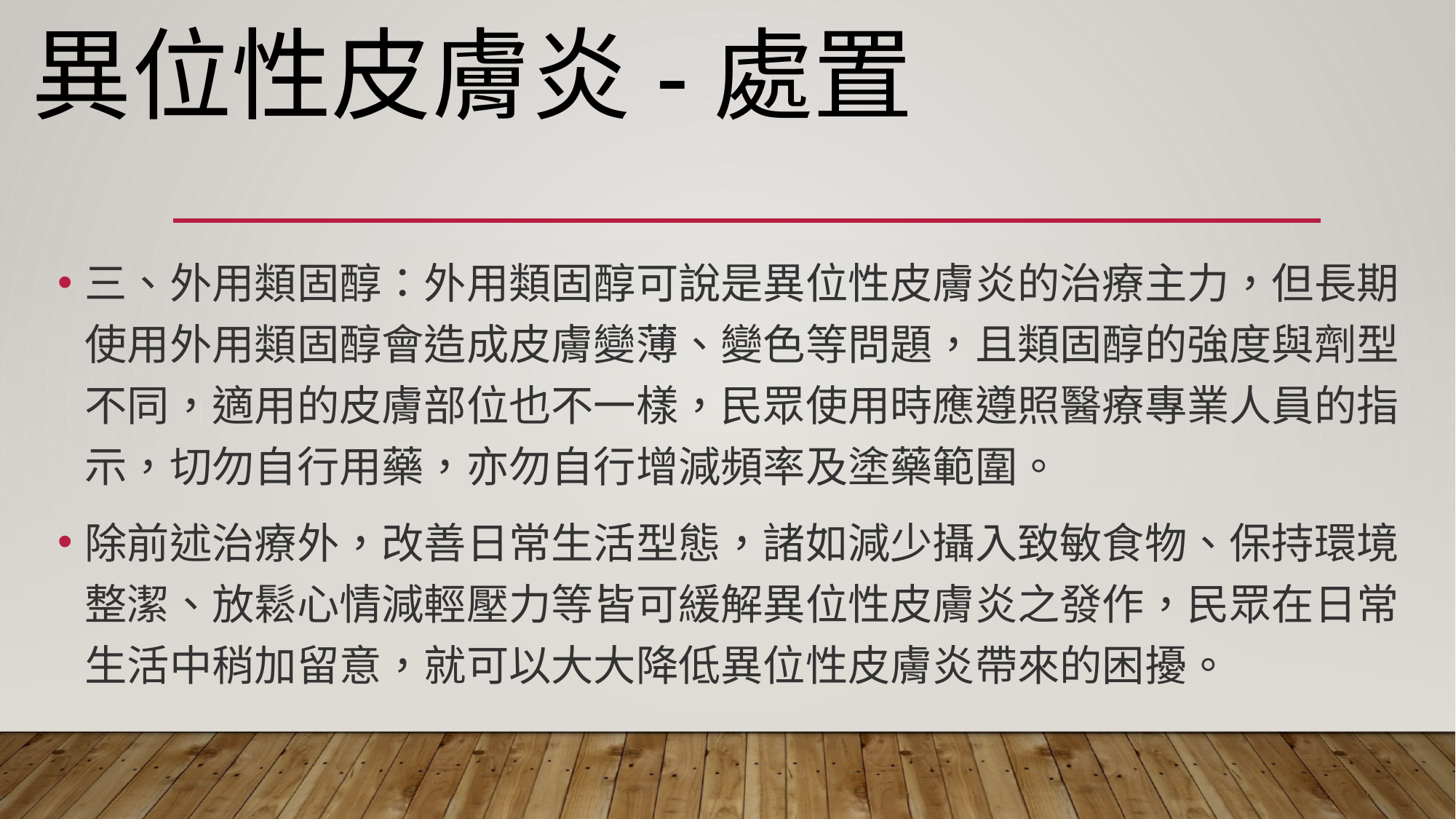

# 異位性皮膚炎-處置
三、外用類固醇：外用類固醇可說是異位性皮膚炎的治療主力，但長期使用外用類固醇會造成皮膚變薄、變色等問題，且類固醇的強度與劑型不同，適用的皮膚部位也不一樣，民眾使用時應遵照醫療專業人員的指示，切勿自行用藥，亦勿自行增減頻率及塗藥範圍。
除前述治療外，改善日常生活型態，諸如減少攝入致敏食物、保持環境整潔、放鬆心情減輕壓力等皆可緩解異位性皮膚炎之發作，民眾在日常生活中稍加留意，就可以大大降低異位性皮膚炎帶來的困擾。